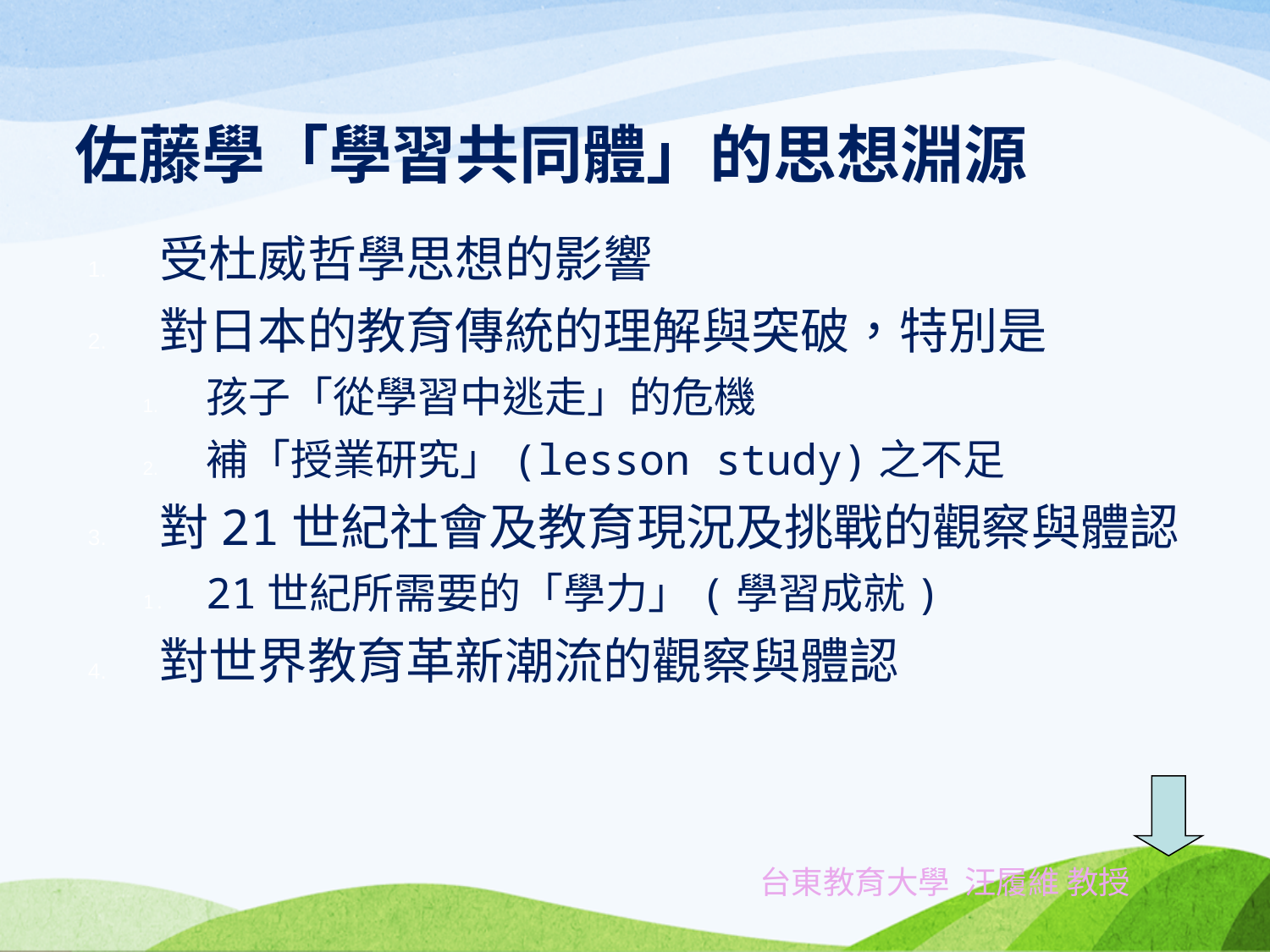

# 佐藤學「學習共同體」的思想淵源
受杜威哲學思想的影響
對日本的教育傳統的理解與突破，特別是
孩子「從學習中逃走」的危機
補「授業研究」(lesson study)之不足
對21世紀社會及教育現況及挑戰的觀察與體認
21世紀所需要的「學力」(學習成就)
對世界教育革新潮流的觀察與體認

台東教育大學  汪履維 教授